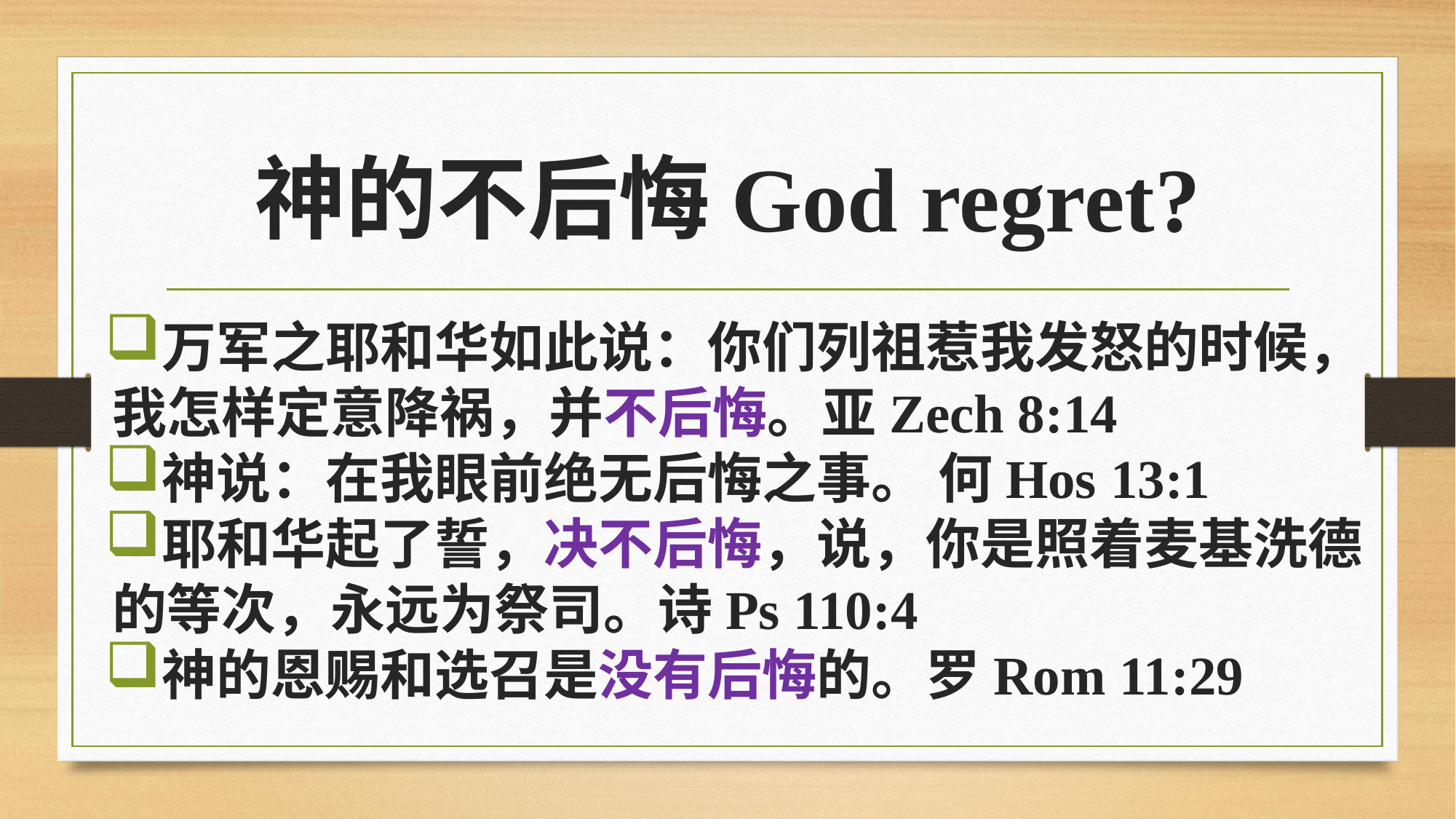

# 神的不后悔God regret?
万军之耶和华如此说：你们列祖惹我发怒的时候，我怎样定意降祸，并不后悔。亚Zech 8:14
神说：在我眼前绝无后悔之事。 何Hos 13:1
耶和华起了誓，决不后悔，说，你是照着麦基洗德的等次，永远为祭司。诗Ps 110:4
神的恩赐和选召是没有后悔的。罗Rom 11:29